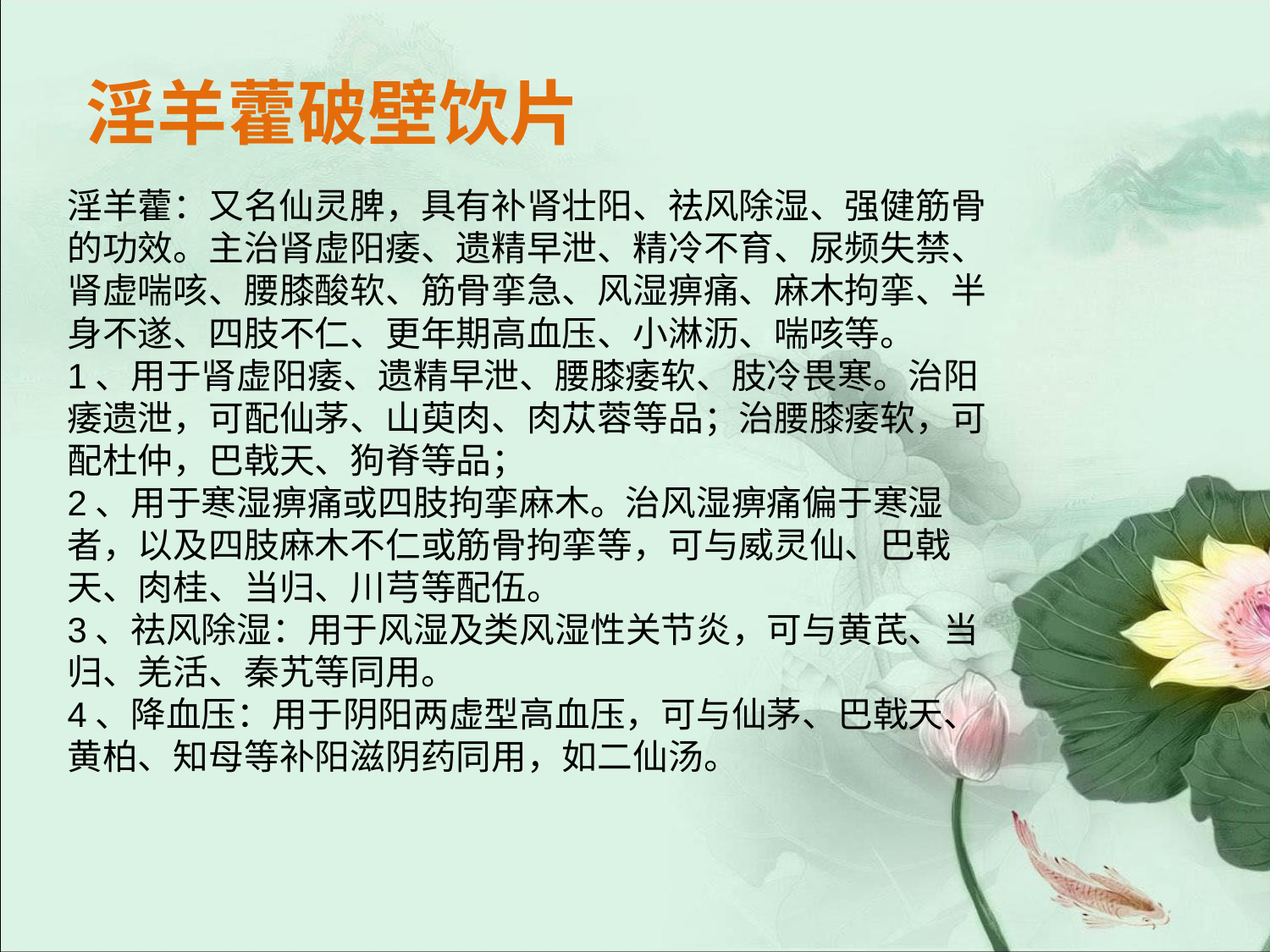

淫羊藿破壁饮片
淫羊藿：又名仙灵脾，具有补肾壮阳、祛风除湿、强健筋骨的功效。主治肾虚阳痿、遗精早泄、精冷不育、尿频失禁、肾虚喘咳、腰膝酸软、筋骨挛急、风湿痹痛、麻木拘挛、半身不遂、四肢不仁、更年期高血压、小淋沥、喘咳等。
1、用于肾虚阳痿、遗精早泄、腰膝痿软、肢冷畏寒。治阳痿遗泄，可配仙茅、山萸肉、肉苁蓉等品；治腰膝痿软，可配杜仲，巴戟天、狗脊等品；
2、用于寒湿痹痛或四肢拘挛麻木。治风湿痹痛偏于寒湿者，以及四肢麻木不仁或筋骨拘挛等，可与威灵仙、巴戟天、肉桂、当归、川芎等配伍。
3、祛风除湿：用于风湿及类风湿性关节炎，可与黄芪、当归、羌活、秦艽等同用。
4、降血压：用于阴阳两虚型高血压，可与仙茅、巴戟天、黄柏、知母等补阳滋阴药同用，如二仙汤。
#